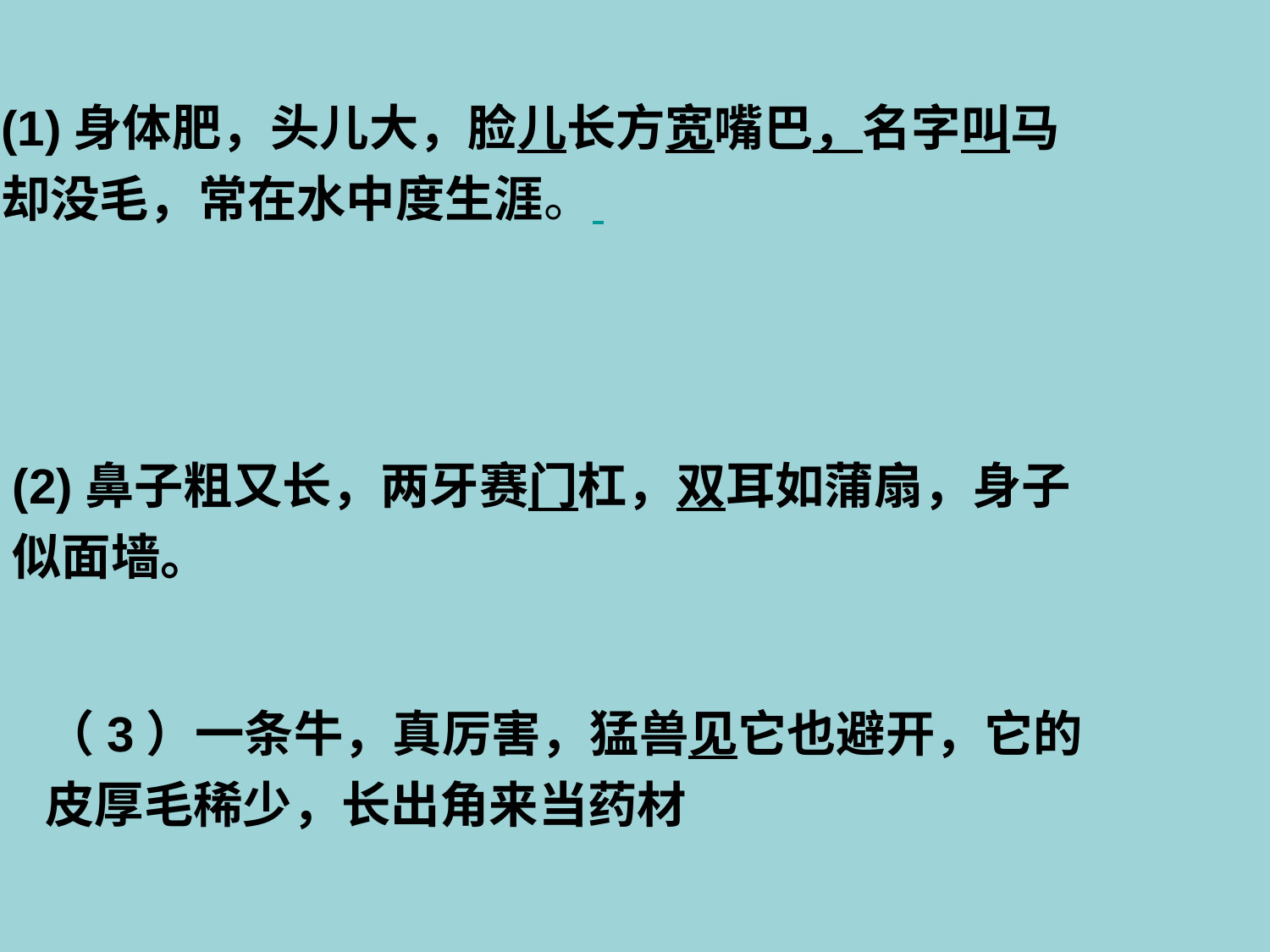

(1)身体肥，头儿大，脸儿长方宽嘴巴，名字叫马却没毛，常在水中度生涯。
#
(2)鼻子粗又长，两牙赛门杠，双耳如蒲扇，身子似面墙。
（3）一条牛，真厉害，猛兽见它也避开，它的皮厚毛稀少，长出角来当药材